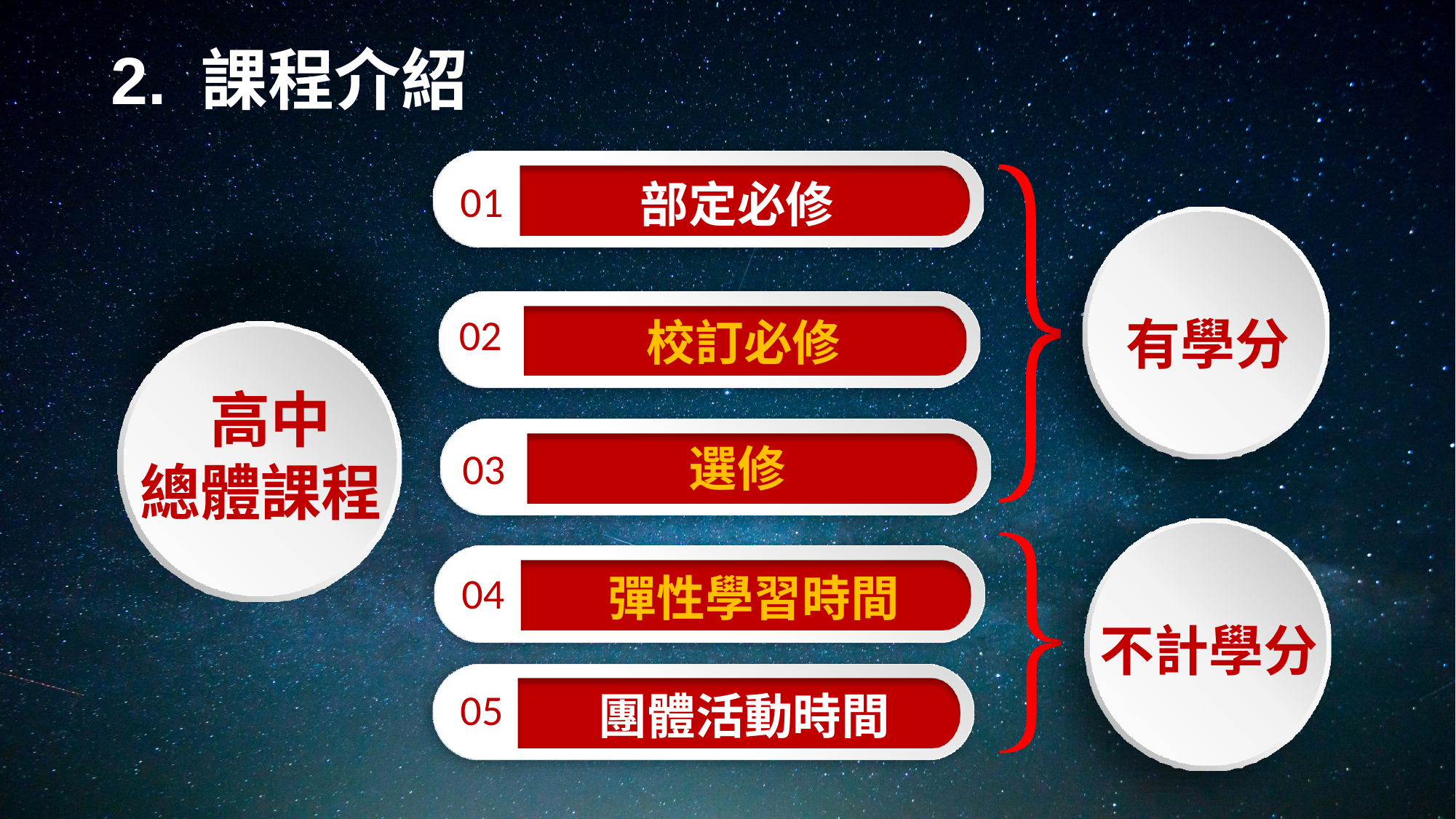

# 2. 課程介紹

01
部定必修

02
有學分
校訂必修
    高中
總體課程

03
選修

04
彈性學習時間
不計學分

05
團體活動時間